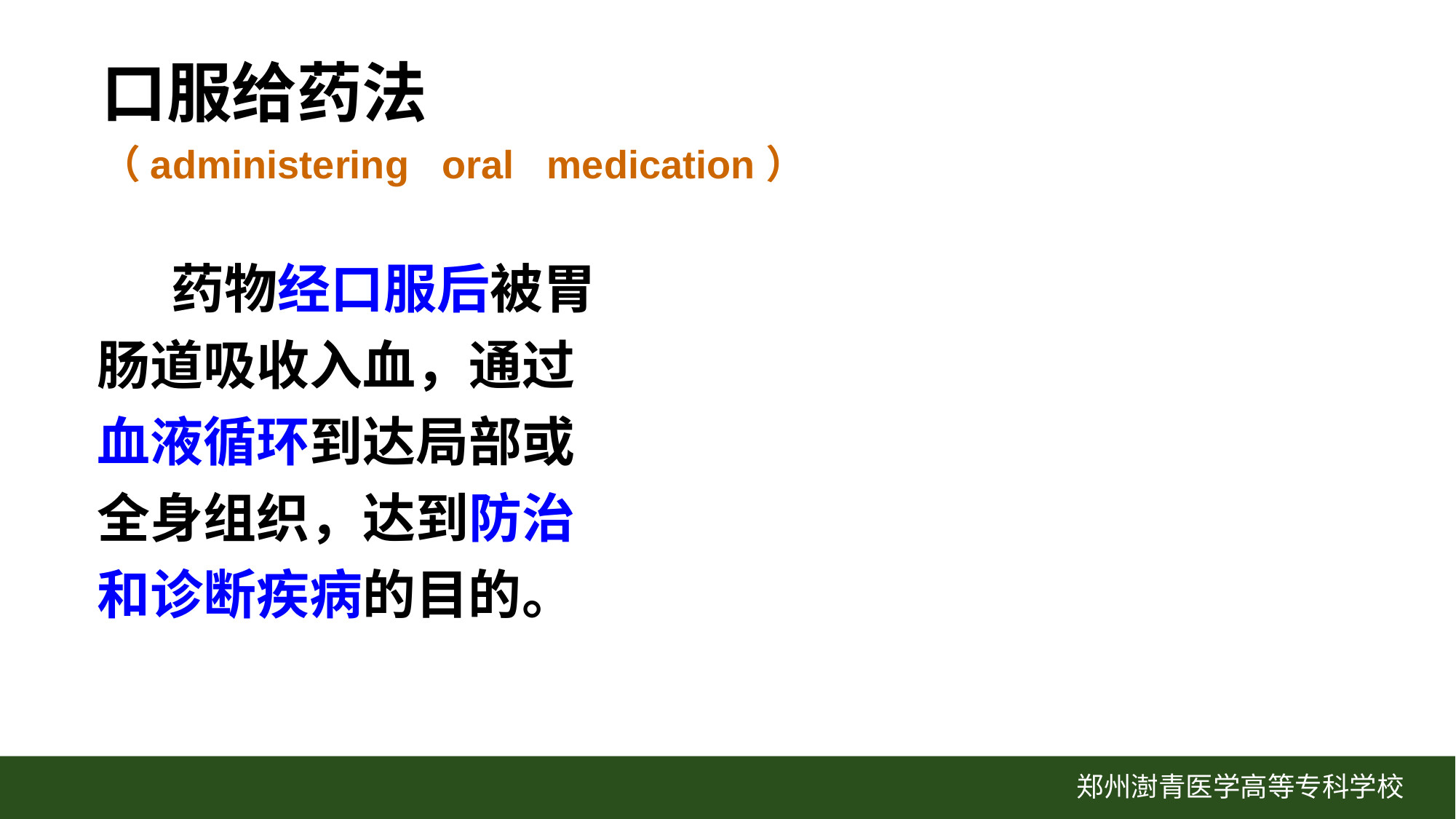

口服给药法
（administering   oral   medication）
            药物经口服后被胃肠道吸收入血，通过血液循环到达局部或全身组织，达到防治和诊断疾病的目的。
郑州澍青医学高等专科学校